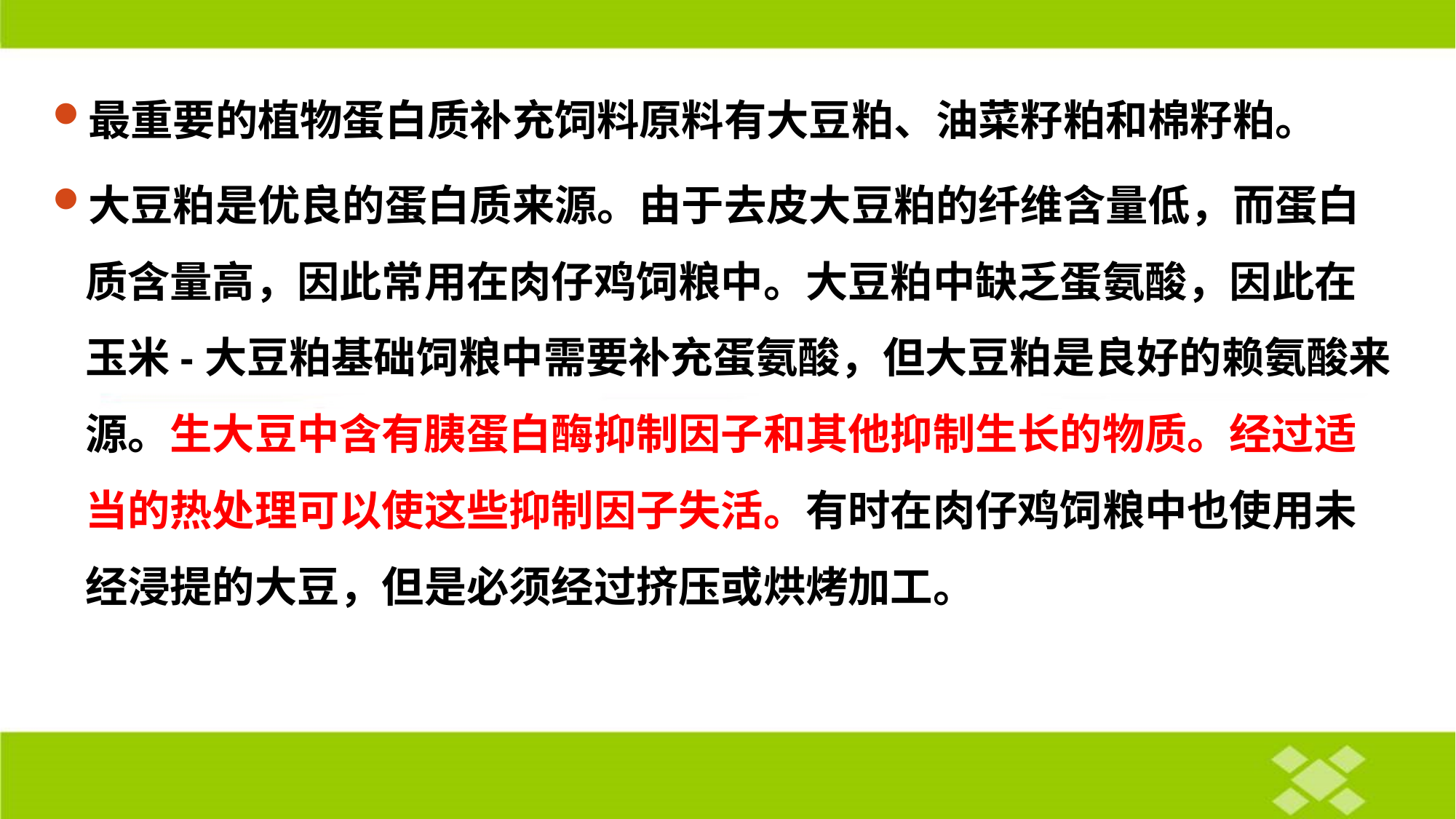

最重要的植物蛋白质补充饲料原料有大豆粕、油菜籽粕和棉籽粕。
大豆粕是优良的蛋白质来源。由于去皮大豆粕的纤维含量低，而蛋白质含量高，因此常用在肉仔鸡饲粮中。大豆粕中缺乏蛋氨酸，因此在玉米-大豆粕基础饲粮中需要补充蛋氨酸，但大豆粕是良好的赖氨酸来源。生大豆中含有胰蛋白酶抑制因子和其他抑制生长的物质。经过适当的热处理可以使这些抑制因子失活。有时在肉仔鸡饲粮中也使用未经浸提的大豆，但是必须经过挤压或烘烤加工。